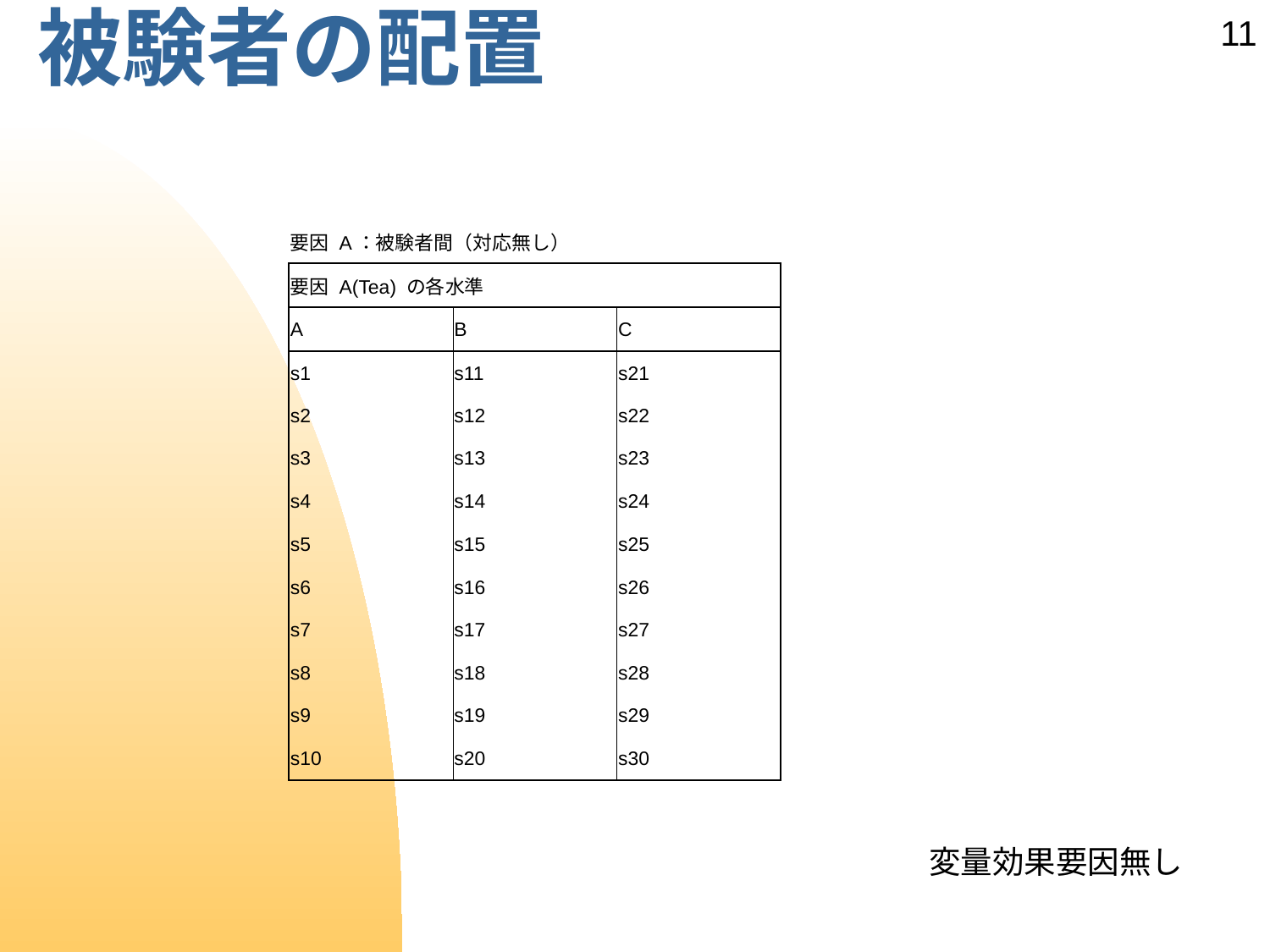

# 被験者の配置
11
|  |  |  |  |  |
| --- | --- | --- | --- | --- |
|  | 要因 A：被験者間（対応無し） |  |  |  |
|  | 要因 A(Tea) の各水準 |  |  |  |
|  | A | B | C |  |
|  | s1 | s11 | s21 |  |
|  | s2 | s12 | s22 |  |
|  | s3 | s13 | s23 |  |
|  | s4 | s14 | s24 |  |
|  | s5 | s15 | s25 |  |
|  | s6 | s16 | s26 |  |
|  | s7 | s17 | s27 |  |
|  | s8 | s18 | s28 |  |
|  | s9 | s19 | s29 |  |
|  | s10 | s20 | s30 |  |
|  |  |  |  |  |
|  |  |  |  |  |
変量効果要因無し